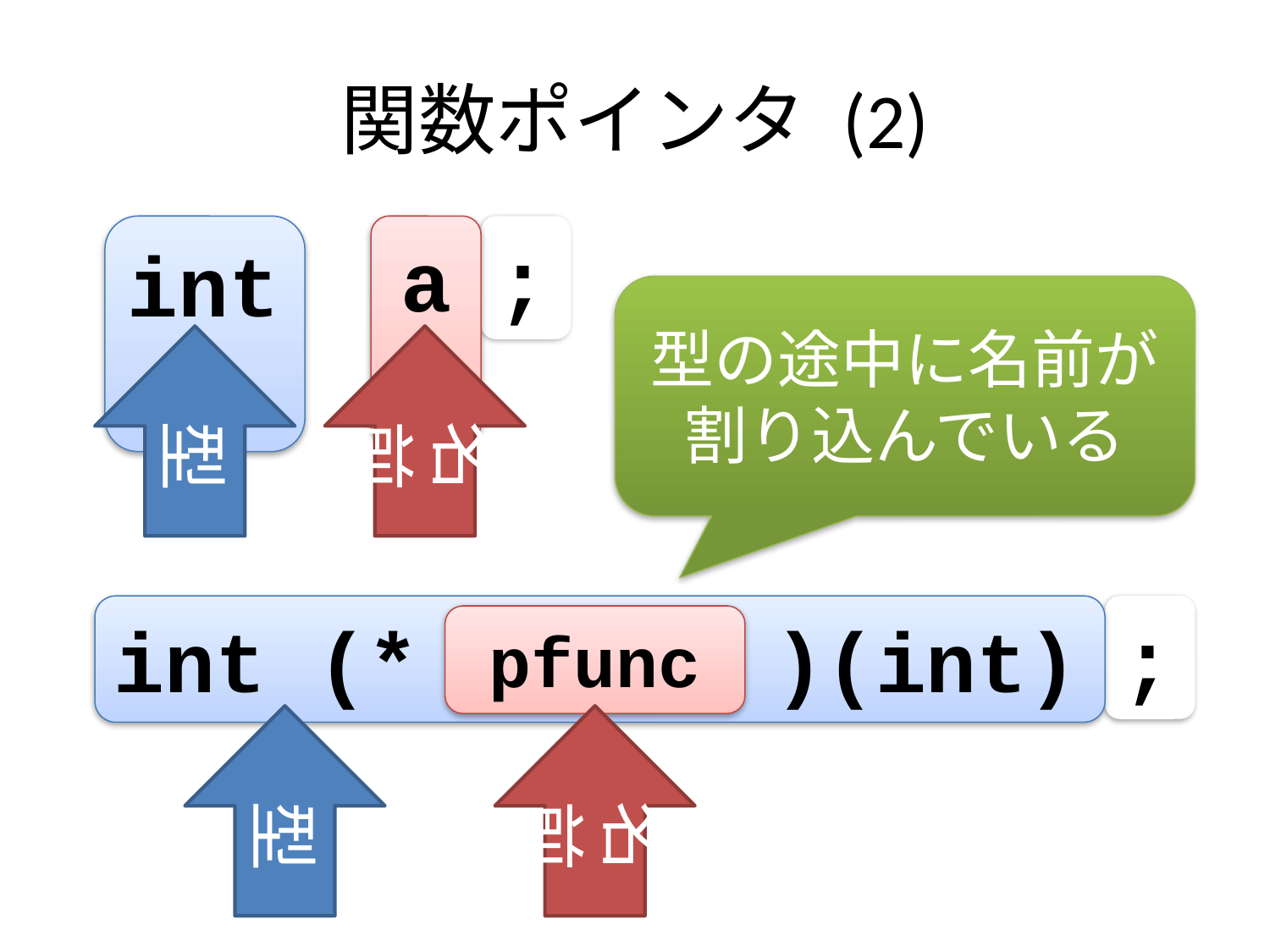

# 関数ポインタ (2)
int
a
;
型の途中に名前が割り込んでいる
型
名前
int (*       )(int)
;
pfunc
型
名前